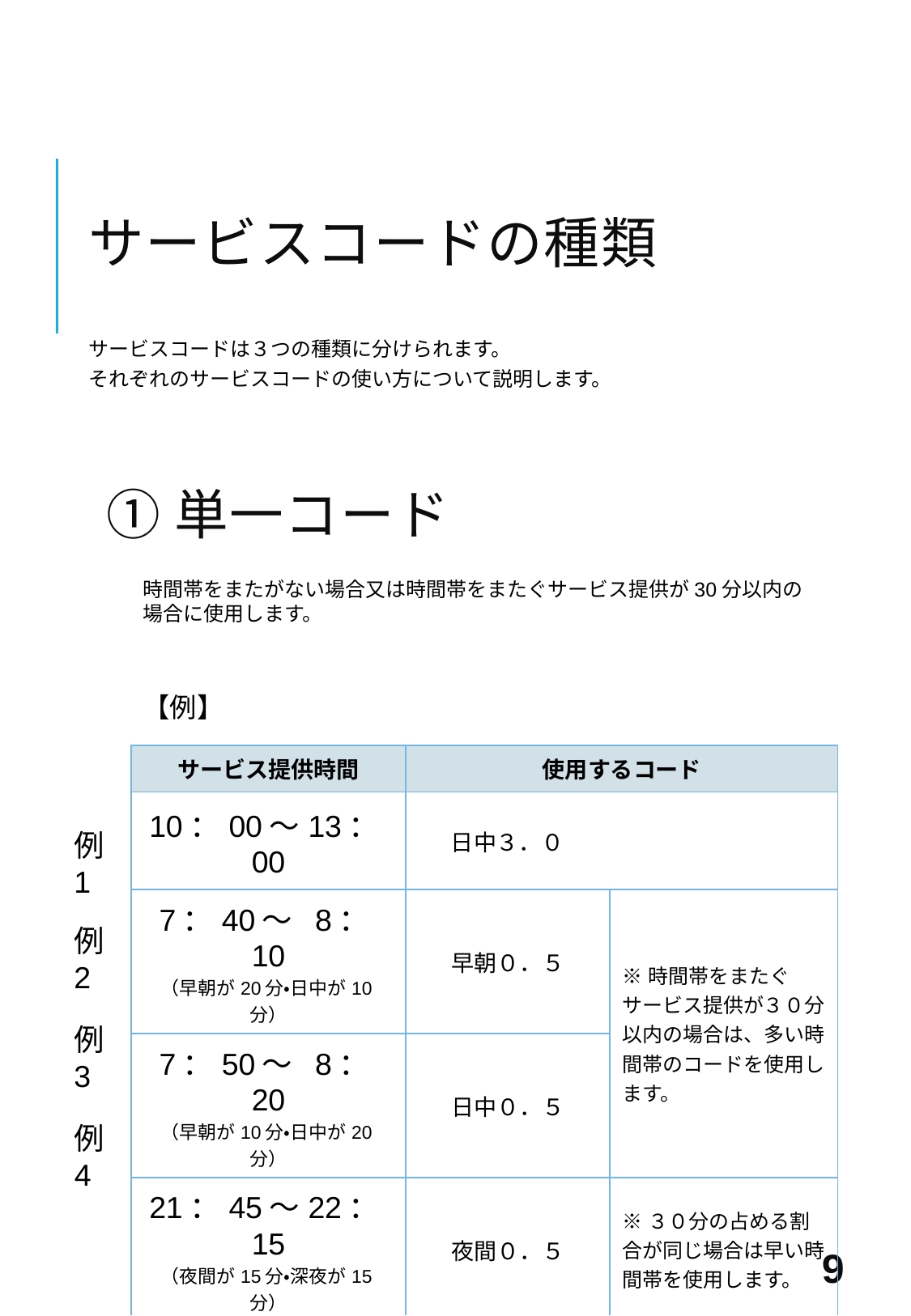

# サービスコードの種類
サービスコードは３つの種類に分けられます。
それぞれのサービスコードの使い方について説明します。
①単一コード
時間帯をまたがない場合又は時間帯をまたぐサービス提供が30分以内の場合に使用します。

【例】
| サービス提供時間 | 使用するコード |  |
| --- | --- | --- |
| 10：00～13：00 | 日中３．０ |  |
| 7：40～ 8：10 （早朝が20分・日中が10分） | 早朝０．５ | ※時間帯をまたぐサービス提供が３０分以内の場合は、多い時間帯のコードを使用します。 |
| 7：50～ 8：20 （早朝が10分・日中が20分） | 日中０．５ |  |
| 21：45～22：15 （夜間が15分・深夜が15分） | 夜間０．５ | ※３０分の占める割合が同じ場合は早い時間帯を使用します。 |
例1
例2
例3
例4
9